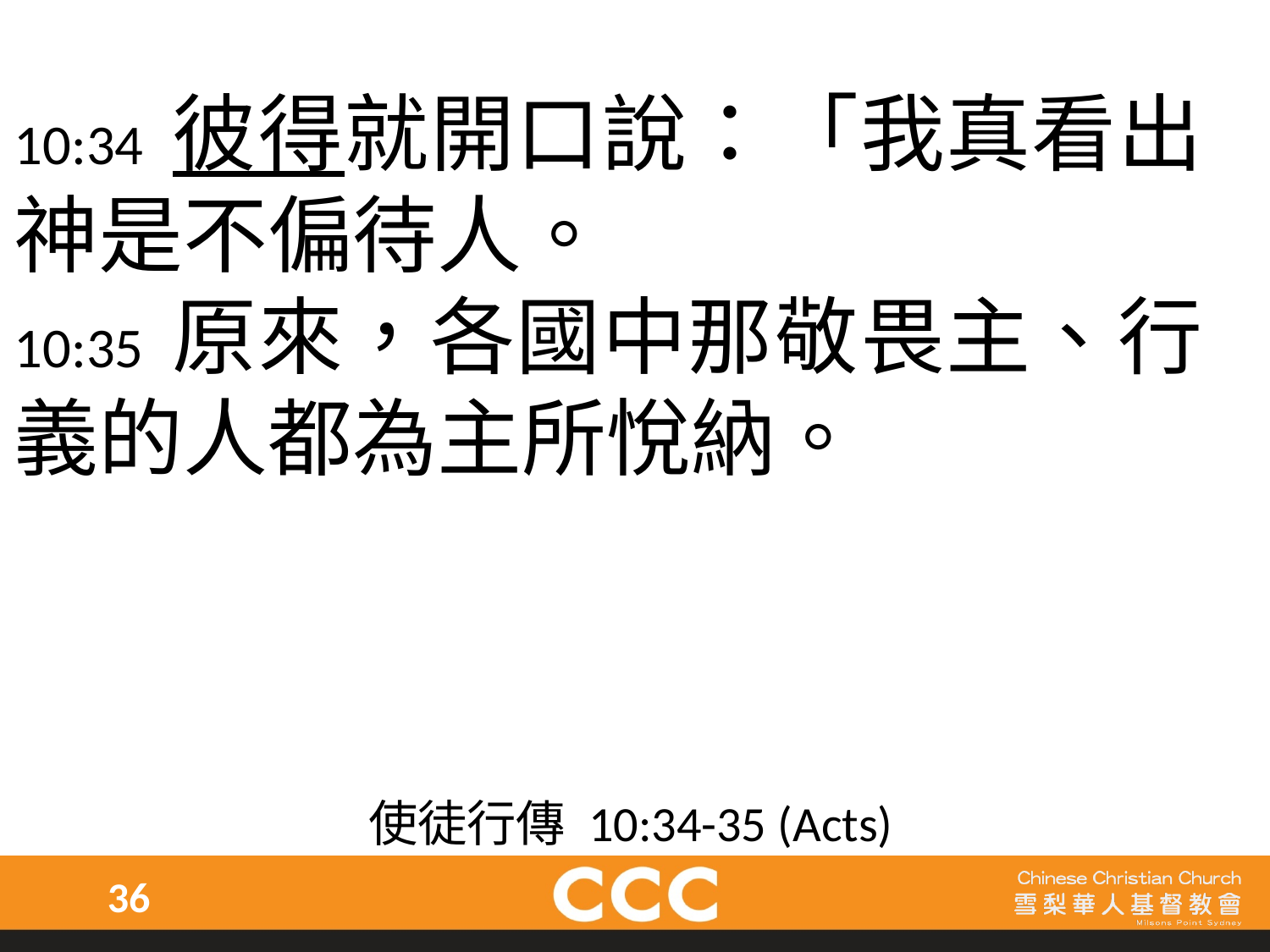

10:34 彼得就開口說：「我真看出神是不偏待人。
10:35 原來，各國中那敬畏主、行義的人都為主所悅納。
使徒行傳 10:34-35 (Acts)
36